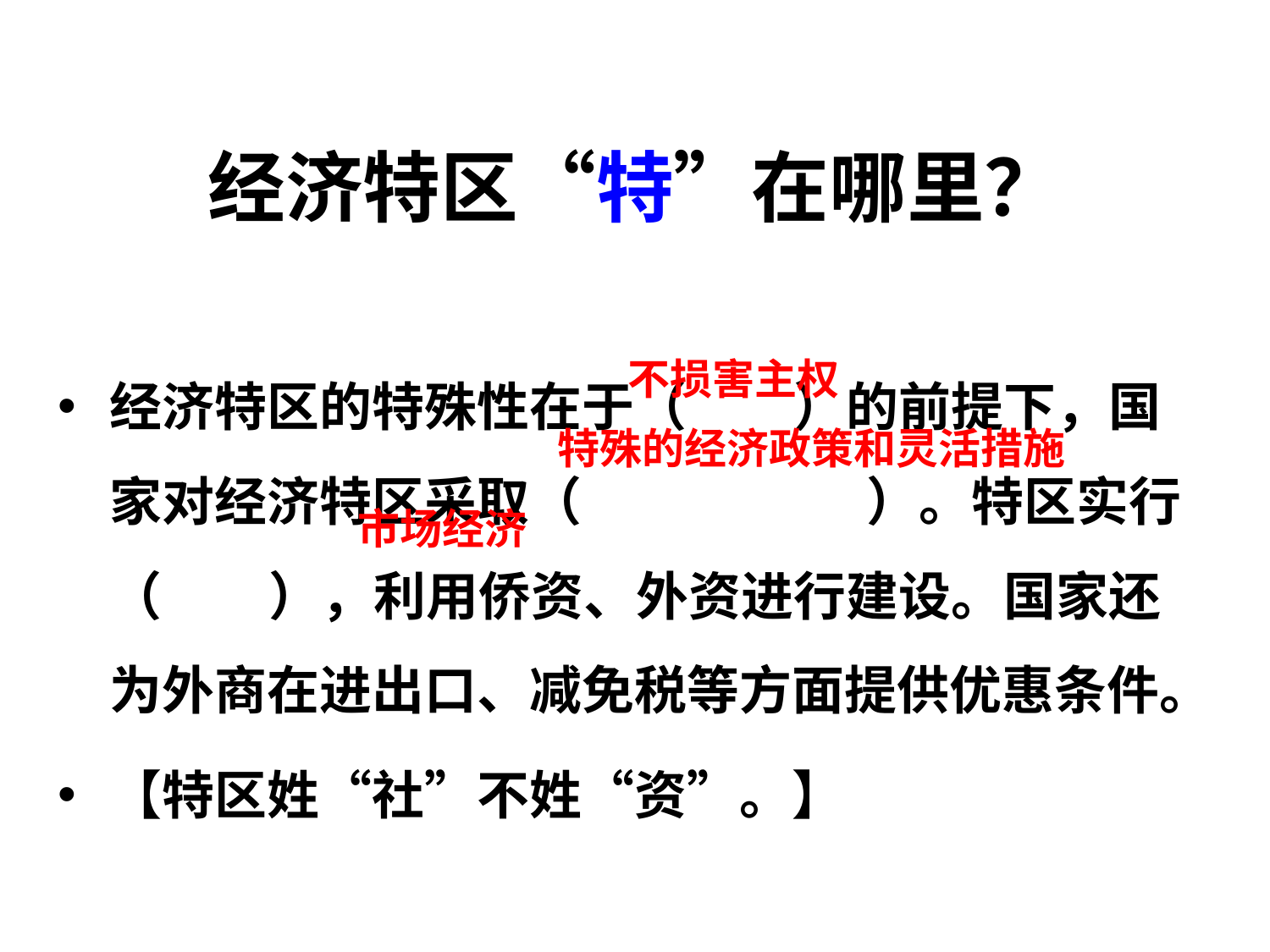

# 经济特区“特”在哪里？
经济特区的特殊性在于（         ）的前提下，国家对经济特区采取（                        ）。特区实行（         ），利用侨资、外资进行建设。国家还为外商在进出口、减免税等方面提供优惠条件。
【特区姓“社”不姓“资”。】
不损害主权
特殊的经济政策和灵活措施
市场经济